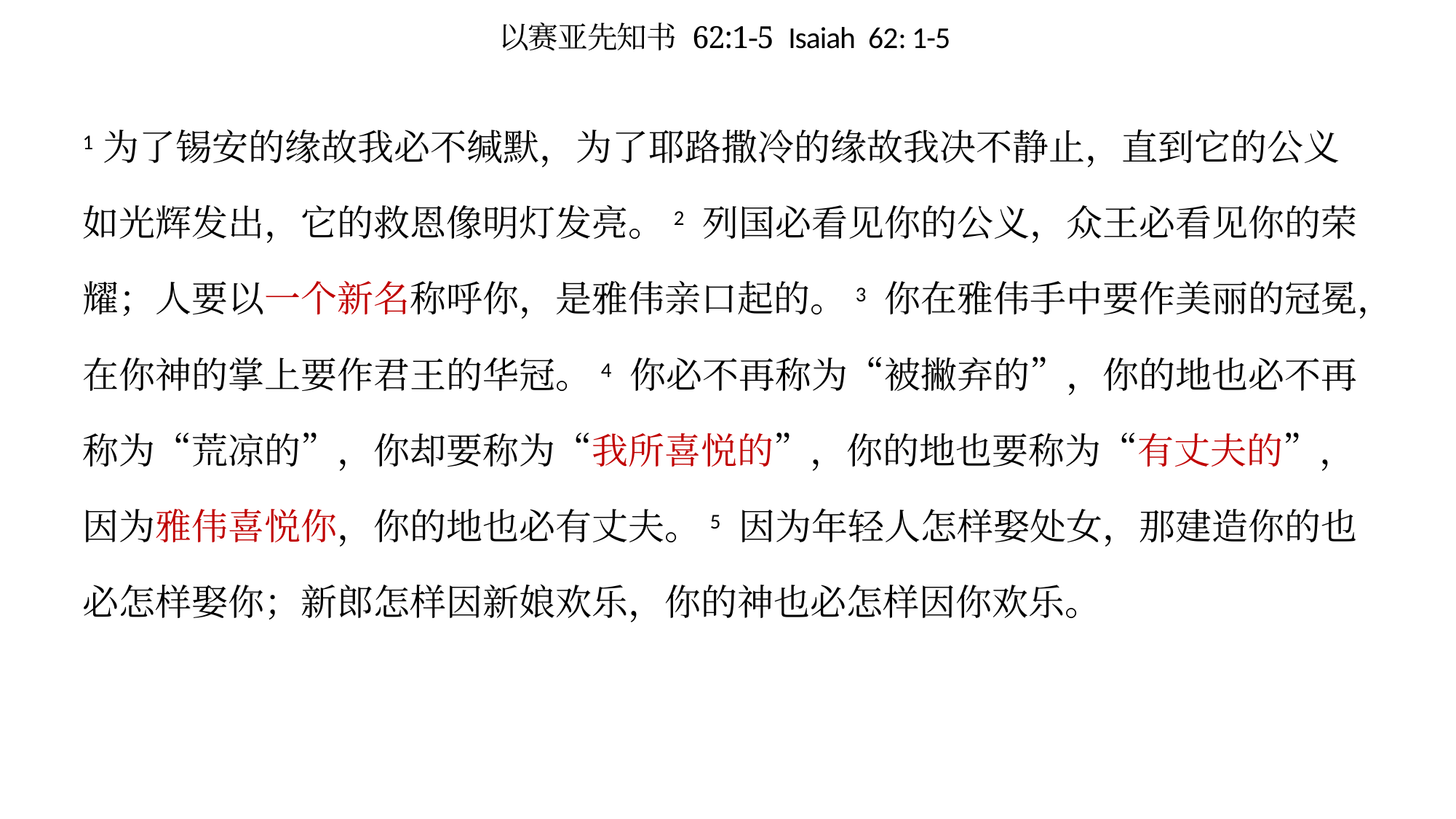

# 以赛亚先知书 62:1-5  Isaiah  62: 1-5
1 为了锡安的缘故我必不缄默，为了耶路撒冷的缘故我决不静止，直到它的公义如光辉发出，它的救恩像明灯发亮。2 列国必看见你的公义，众王必看见你的荣耀；人要以一个新名称呼你，是雅伟亲口起的。3 你在雅伟手中要作美丽的冠冕，在你神的掌上要作君王的华冠。4 你必不再称为“被撇弃的”，你的地也必不再称为“荒凉的”，你却要称为“我所喜悦的”，你的地也要称为“有丈夫的”，因为雅伟喜悦你，你的地也必有丈夫。5 因为年轻人怎样娶处女，那建造你的也必怎样娶你；新郎怎样因新娘欢乐，你的神也必怎样因你欢乐。